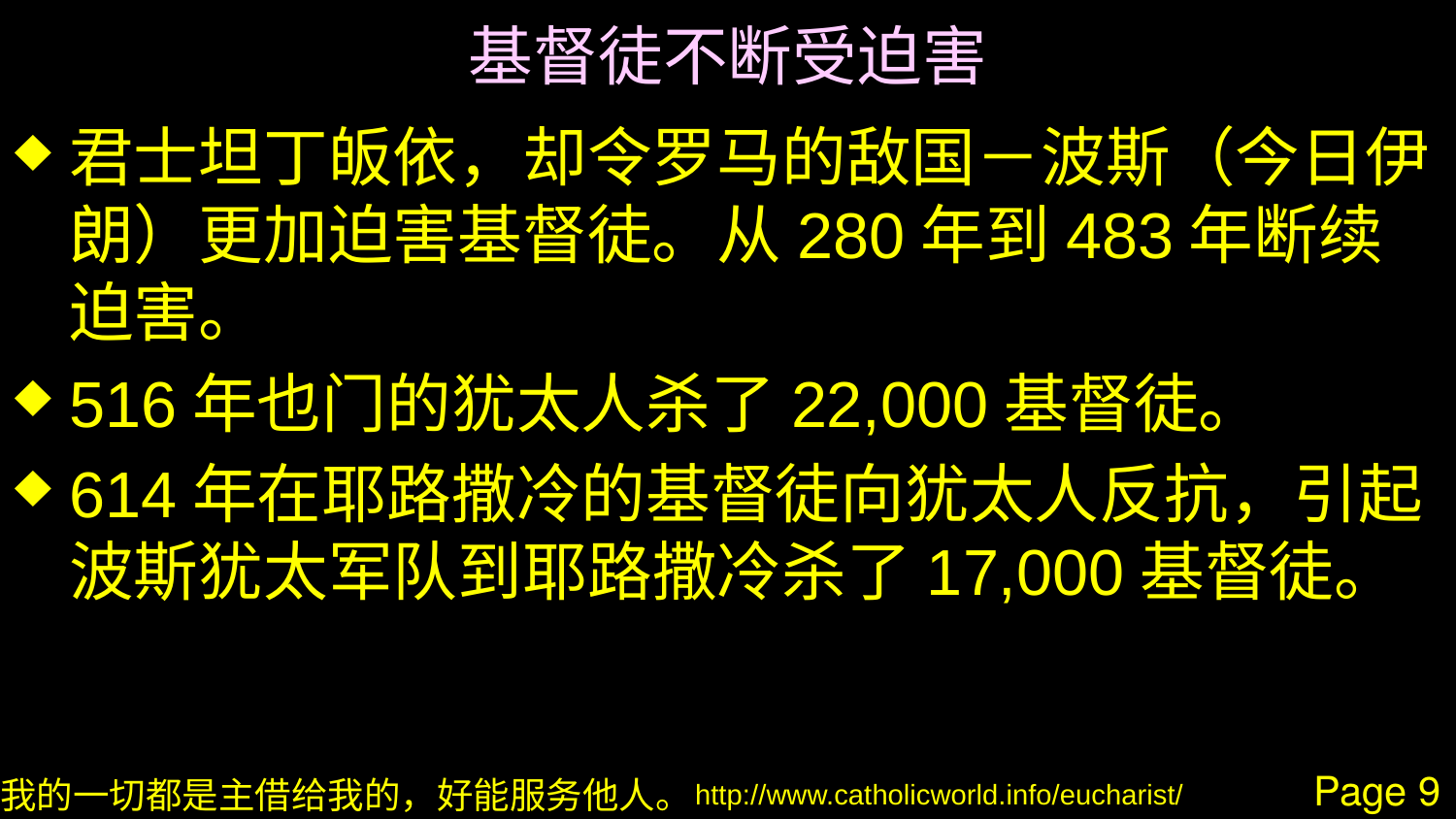

# 基督徒不断受迫害
君士坦丁皈依，却令罗马的敌国－波斯（今日伊朗）更加迫害基督徒。从280年到483年断续迫害。
516年也门的犹太人杀了22,000基督徒。
614年在耶路撒冷的基督徒向犹太人反抗，引起波斯犹太军队到耶路撒冷杀了17,000基督徒。